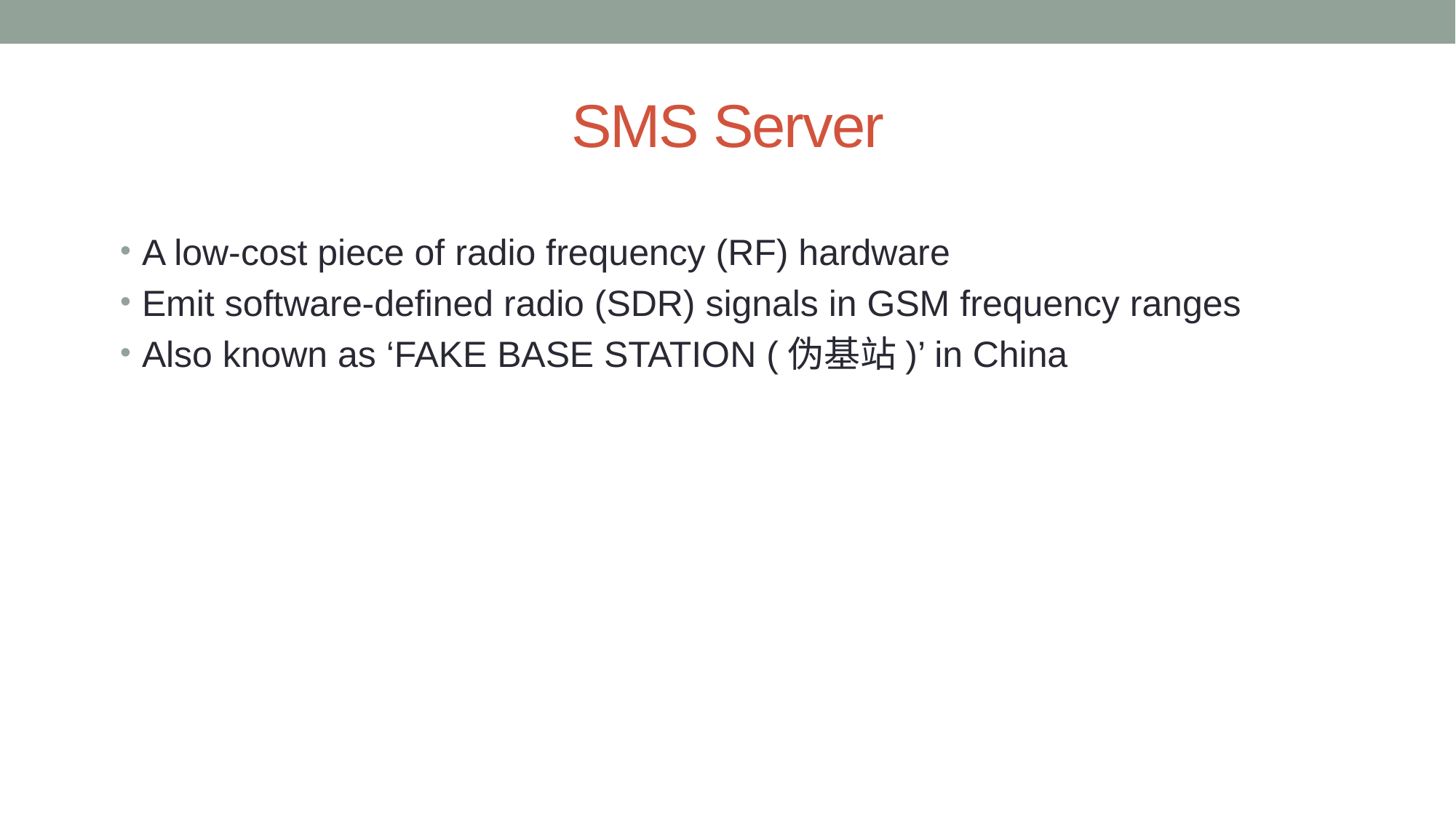

# SMS Server
A low-cost piece of radio frequency (RF) hardware
Emit software-defined radio (SDR) signals in GSM frequency ranges
Also known as ‘FAKE BASE STATION (伪基站)’ in China